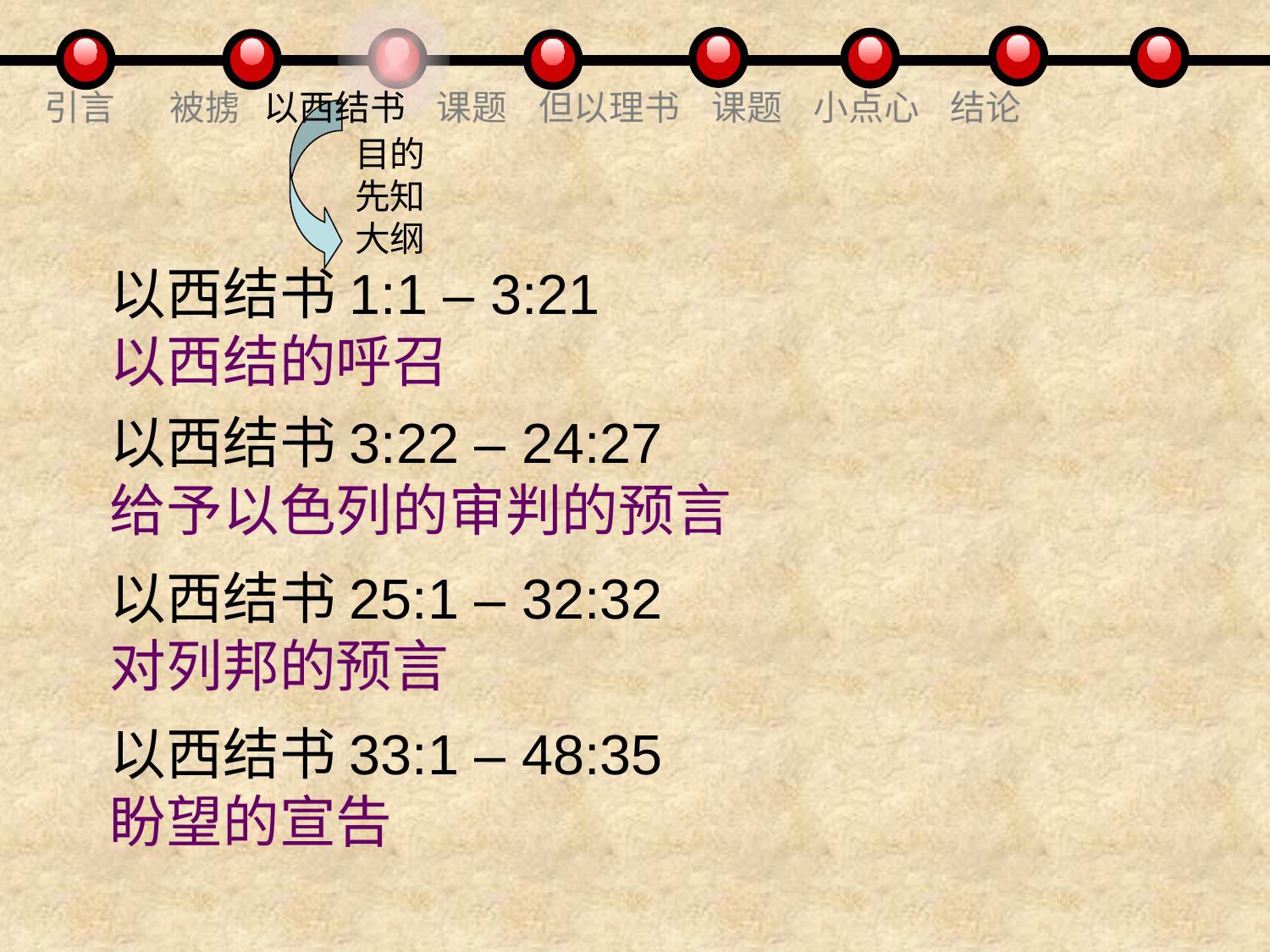

引言       被掳   以西结书    课题    但以理书    课题    小点心    结论

目的
先知
大纲
以西结书1:1 – 3:21
以西结的呼召

以西结书3:22 – 24:27
给予以色列的审判的预言

以西结书25:1 – 32:32
对列邦的预言

以西结书33:1 – 48:35
盼望的宣告